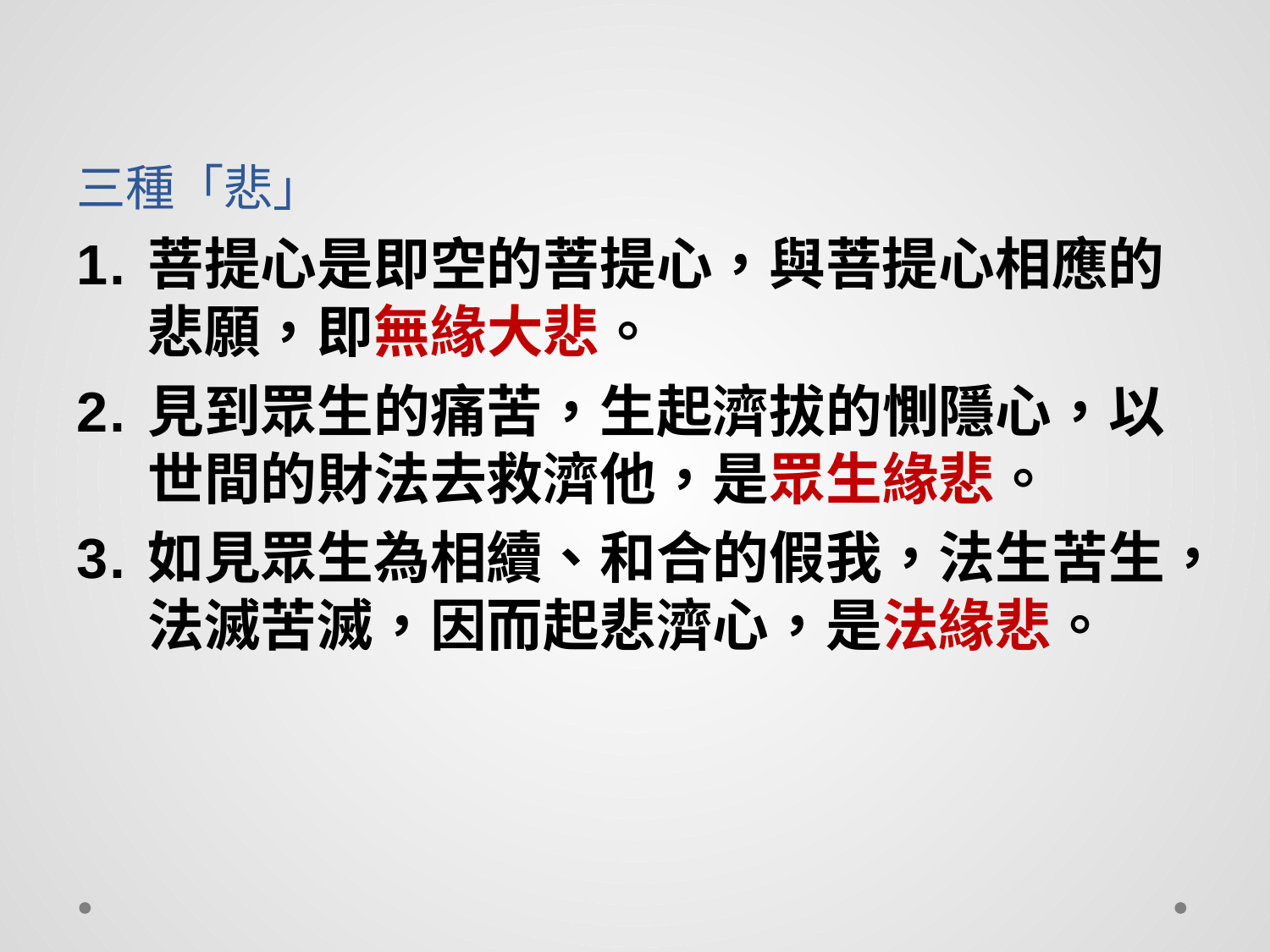

# 三種「悲」
菩提心是即空的菩提心，與菩提心相應的悲願，即無緣大悲。
見到眾生的痛苦，生起濟拔的惻隱心，以世間的財法去救濟他，是眾生緣悲。
如見眾生為相續、和合的假我，法生苦生，法滅苦滅，因而起悲濟心，是法緣悲。